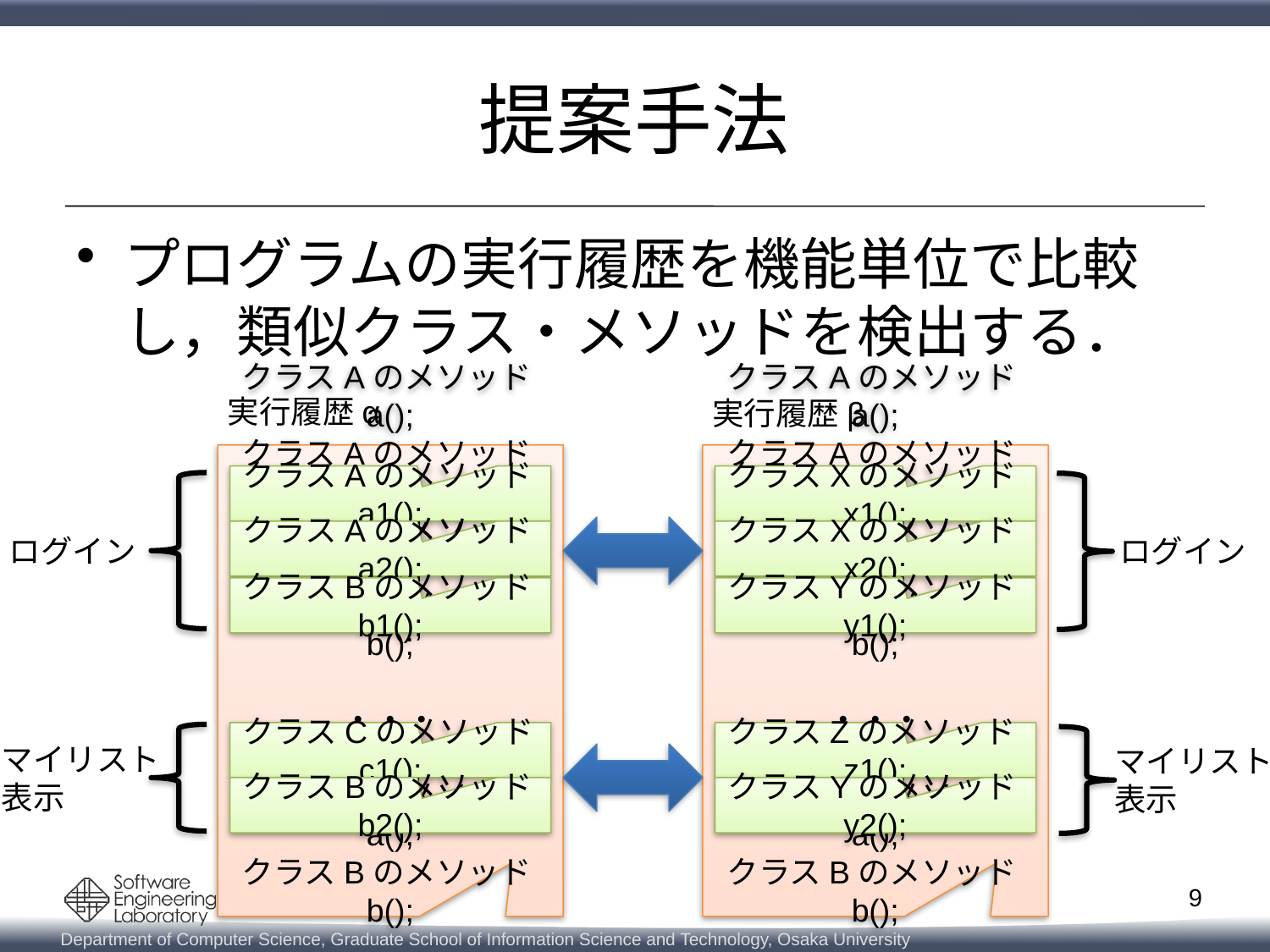

# 提案手法
プログラムの実行履歴を機能単位で比較し，類似クラス・メソッドを検出する．
実行履歴α
実行履歴β
クラスAのメソッドa();
クラスAのメソッドc();
クラスXのメソッドa();
クラスAのメソッドb();

・・・

クラスYのメソッドa();
クラスBのメソッドb();

・・・

クラスXのメソッドx1();
クラスXのメソッドx2();
ログイン
クラスYのメソッドy1();
クラスZのメソッドz1();
マイリスト
表示
クラスYのメソッドy2();
クラスAのメソッドa();
クラスAのメソッドc();
クラスXのメソッドa();
クラスAのメソッドb();

・・・

クラスYのメソッドa();
クラスBのメソッドb();

・・・
クラスAのメソッドa1();
クラスAのメソッドa2();
クラスBのメソッドb1();
クラスCのメソッドc1();
クラスBのメソッドb2();

ログイン
マイリスト
表示

9